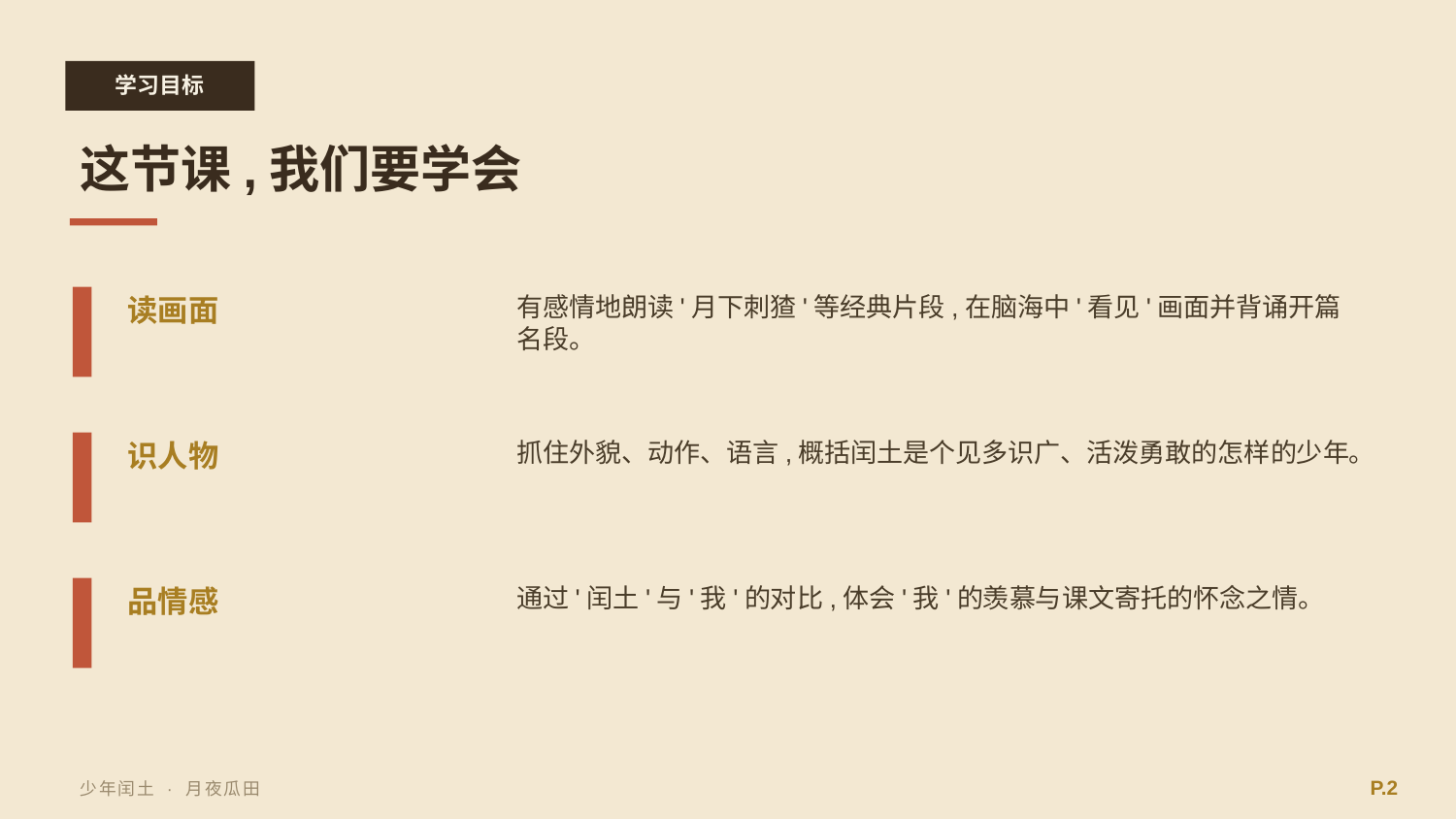

学习目标

这节课,我们要学会

读画面
有感情地朗读'月下刺猹'等经典片段,在脑海中'看见'画面并背诵开篇名段。

识人物
抓住外貌、动作、语言,概括闰土是个见多识广、活泼勇敢的怎样的少年。

品情感
通过'闰土'与'我'的对比,体会'我'的羡慕与课文寄托的怀念之情。

P.2
少年闰土 · 月夜瓜田